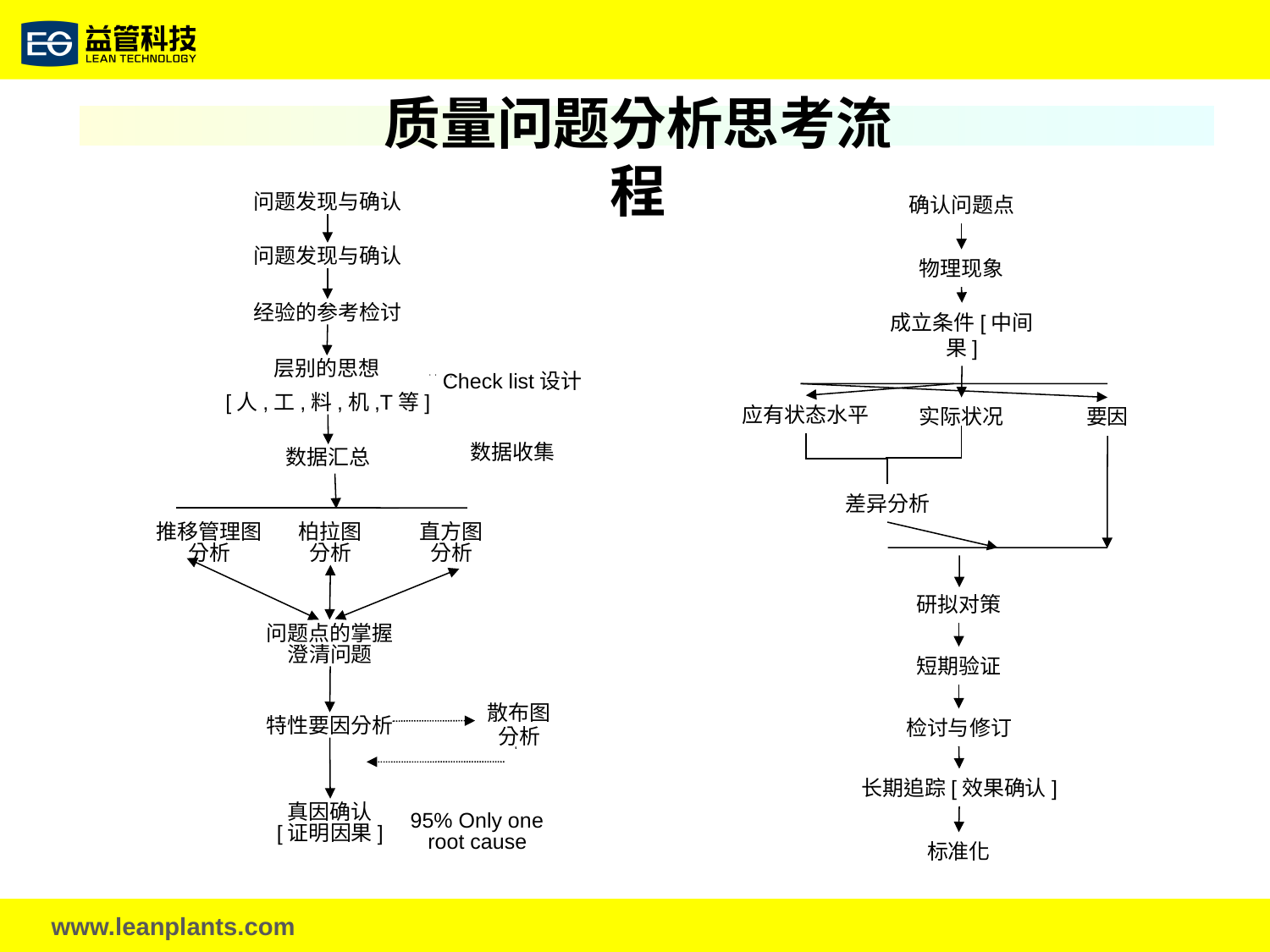

质量问题分析思考流程
确认问题点
物理现象
成立条件[中间果]

应有状态水平
实际状况
要因
差异分析

研拟对策
短期验证
检讨与修订
长期追踪[效果确认]
标准化
问题发现与确认

问题发现与确认

经验的参考检讨

层别的思想

Check list设计

[人,工,料,机,T等]

数据收集
数据汇总

推移管理图
柏拉图
直方图
分析
分析
分析

问题点的掌握
澄清问题

散布图

特性要因分析

分析

真因确认

95% Only one
[证明因果]
root cause
50